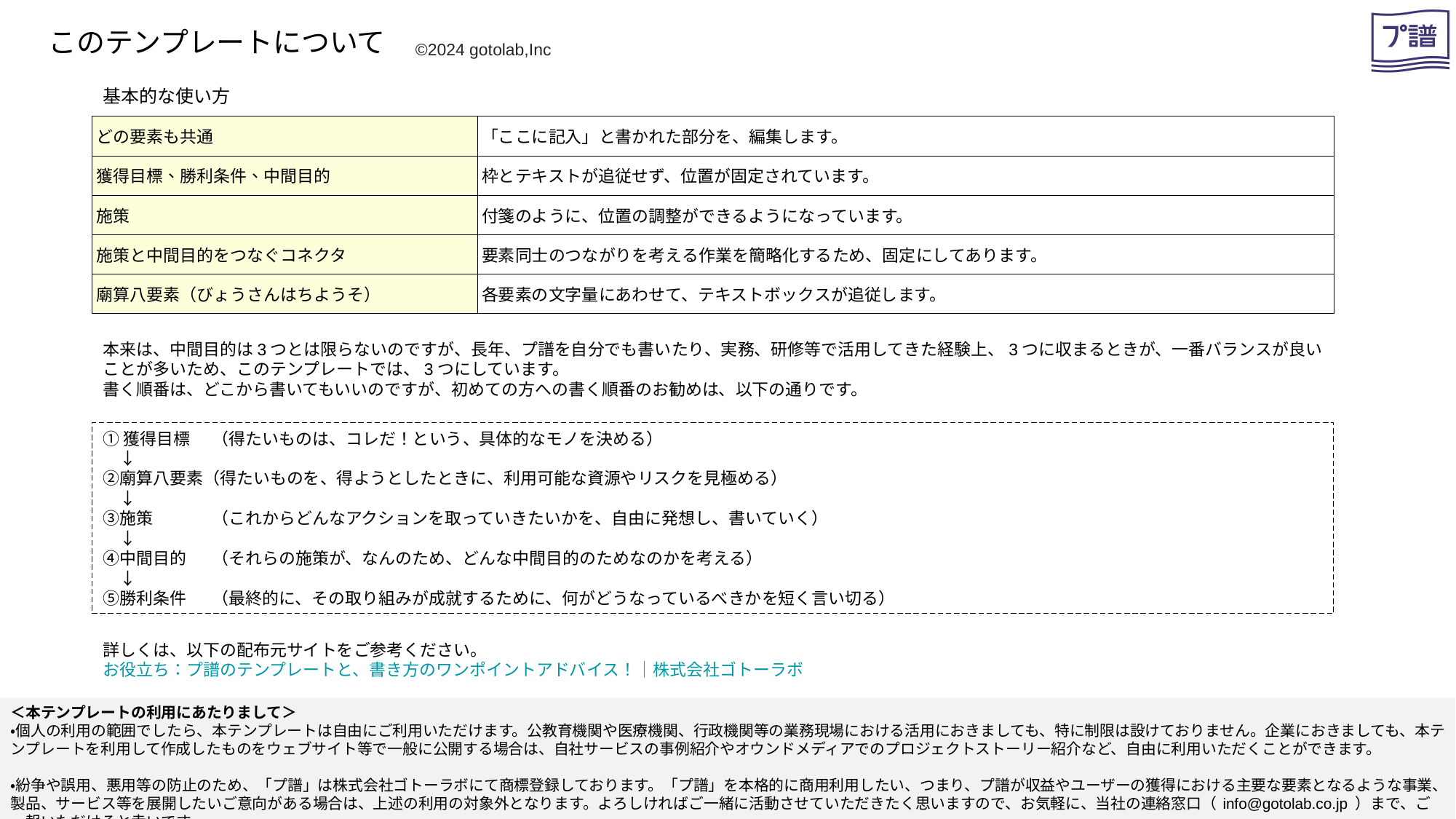

詳しくは、以下の配布元サイトをご参考ください。
お役立ち：プ譜のテンプレートと、書き方のワンポイントアドバイス！｜株式会社ゴトーラボ